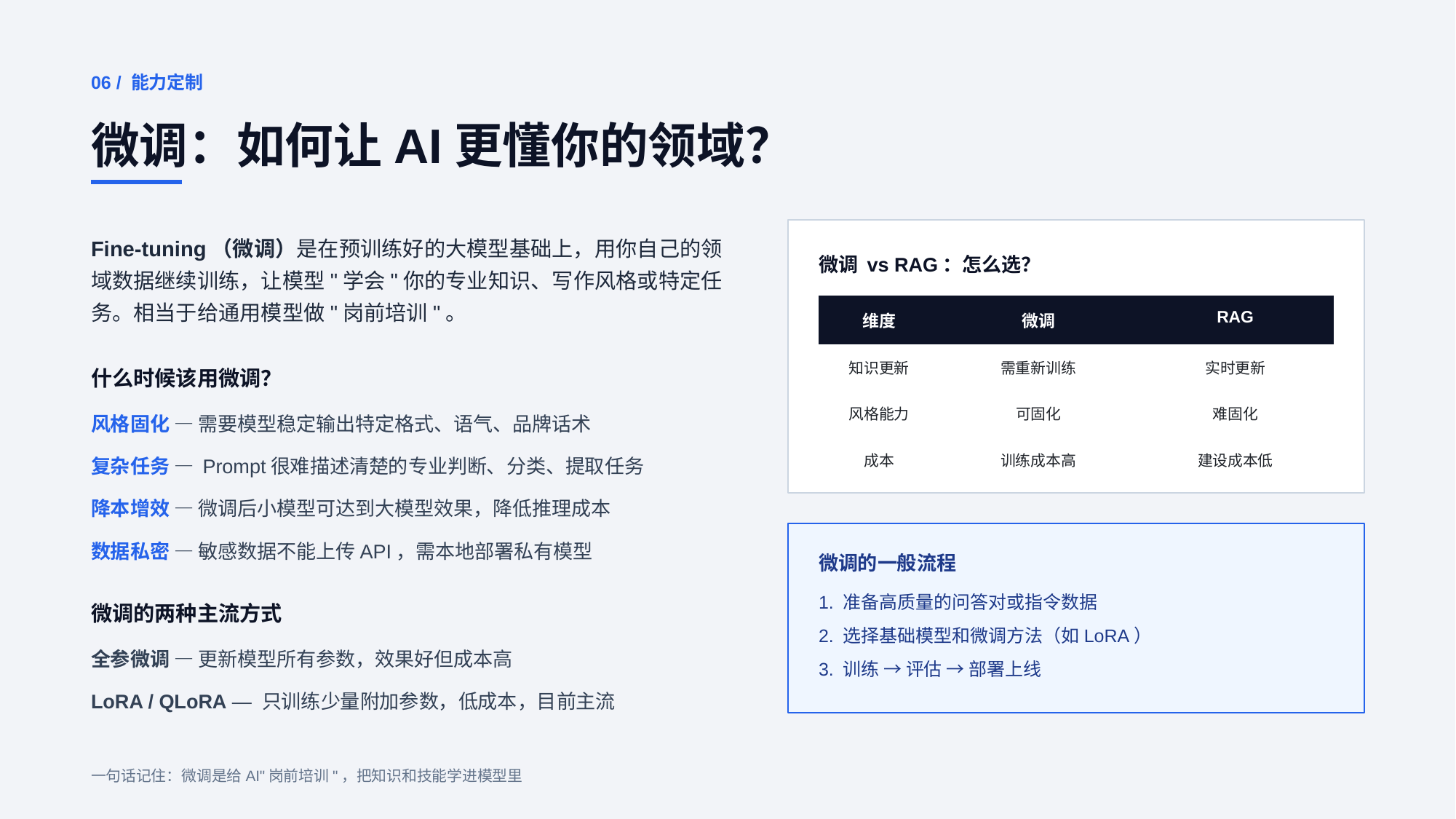

06 / 能力定制
微调：如何让AI更懂你的领域？
Fine-tuning（微调）是在预训练好的大模型基础上，用你自己的领域数据继续训练，让模型"学会"你的专业知识、写作风格或特定任务。相当于给通用模型做"岗前培训"。

微调 vs RAG：怎么选？
| 维度 | 微调 | RAG |
| --- | --- | --- |
| 知识更新 | 需重新训练 | 实时更新 |
| 风格能力 | 可固化 | 难固化 |
| 成本 | 训练成本高 | 建设成本低 |
什么时候该用微调？
风格固化 — 需要模型稳定输出特定格式、语气、品牌话术
复杂任务 — Prompt很难描述清楚的专业判断、分类、提取任务
降本增效 — 微调后小模型可达到大模型效果，降低推理成本

数据私密 — 敏感数据不能上传API，需本地部署私有模型
微调的一般流程
1. 准备高质量的问答对或指令数据
微调的两种主流方式
2. 选择基础模型和微调方法（如LoRA）
全参微调 — 更新模型所有参数，效果好但成本高
3. 训练 → 评估 → 部署上线
LoRA / QLoRA — 只训练少量附加参数，低成本，目前主流
一句话记住：微调是给AI"岗前培训"，把知识和技能学进模型里